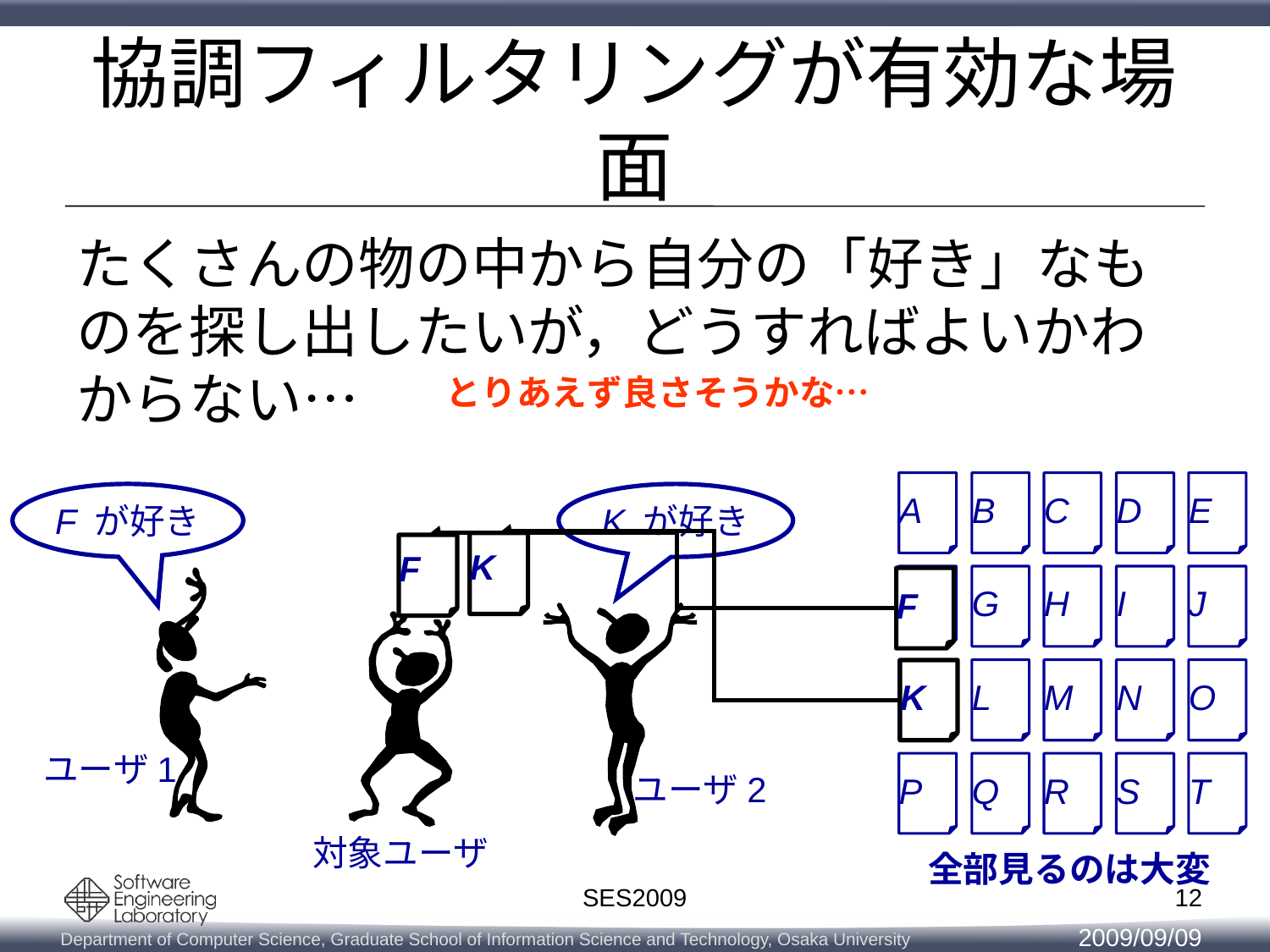

# 協調フィルタリングが有効な場面
たくさんの物の中から自分の「好き」なものを探し出したいが，どうすればよいかわからない…
とりあえず良さそうかな…
A
B
C
D
E
F が好き
K が好き
K
K
F
F
F
G
H
I
J

K
L
M
N
O
ユーザ1
P
Q
R
S
T
ユーザ2
対象ユーザ
全部見るのは大変
12
SES2009
2009/09/09